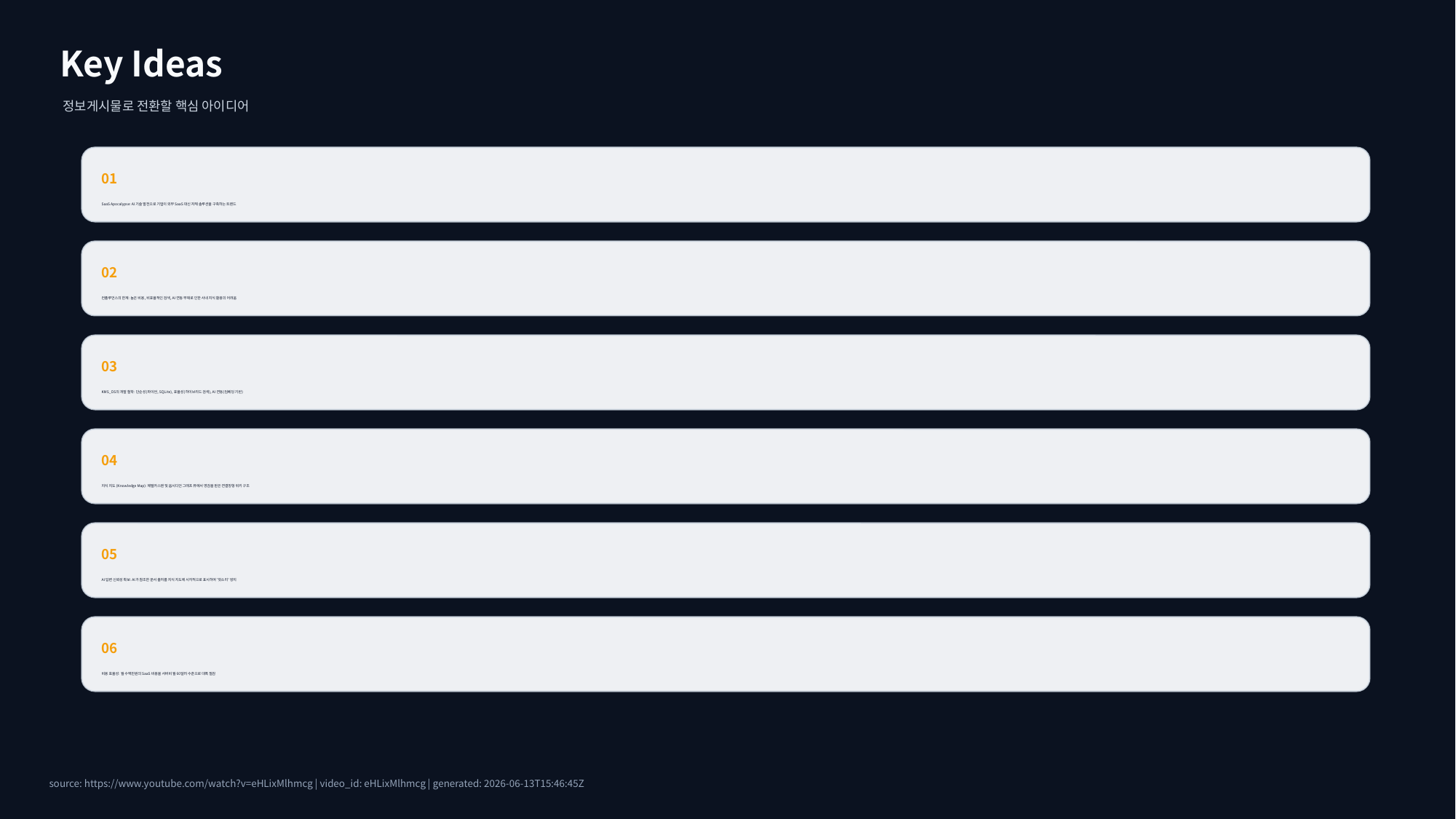

Key Ideas
정보게시물로 전환할 핵심 아이디어

01
SaaS Apocalypse: AI 기술 발전으로 기업이 외부 SaaS 대신 자체 솔루션을 구축하는 트렌드

02
컨플루언스의 한계: 높은 비용, 비효율적인 검색, AI 연동 부재로 인한 사내 지식 활용의 어려움

03
KMS_OS의 개발 철학: 단순성(파이썬, SQLite), 효율성(하이브리드 검색), AI 연동(임베딩 기반)

04
지식 지도 (Knowledge Map): 제텔카스텐 및 옵시디언 그래프 뷰에서 영감을 받은 연결망형 위키 구조

05
AI 답변 신뢰성 확보: AI가 참조한 문서 출처를 지식 지도에 시각적으로 표시하여 '헛소리' 방지

06
비용 효율성: 월 수백만원의 SaaS 비용을 서버비 월 60달러 수준으로 대폭 절감
source: https://www.youtube.com/watch?v=eHLixMlhmcg | video_id: eHLixMlhmcg | generated: 2026-06-13T15:46:45Z